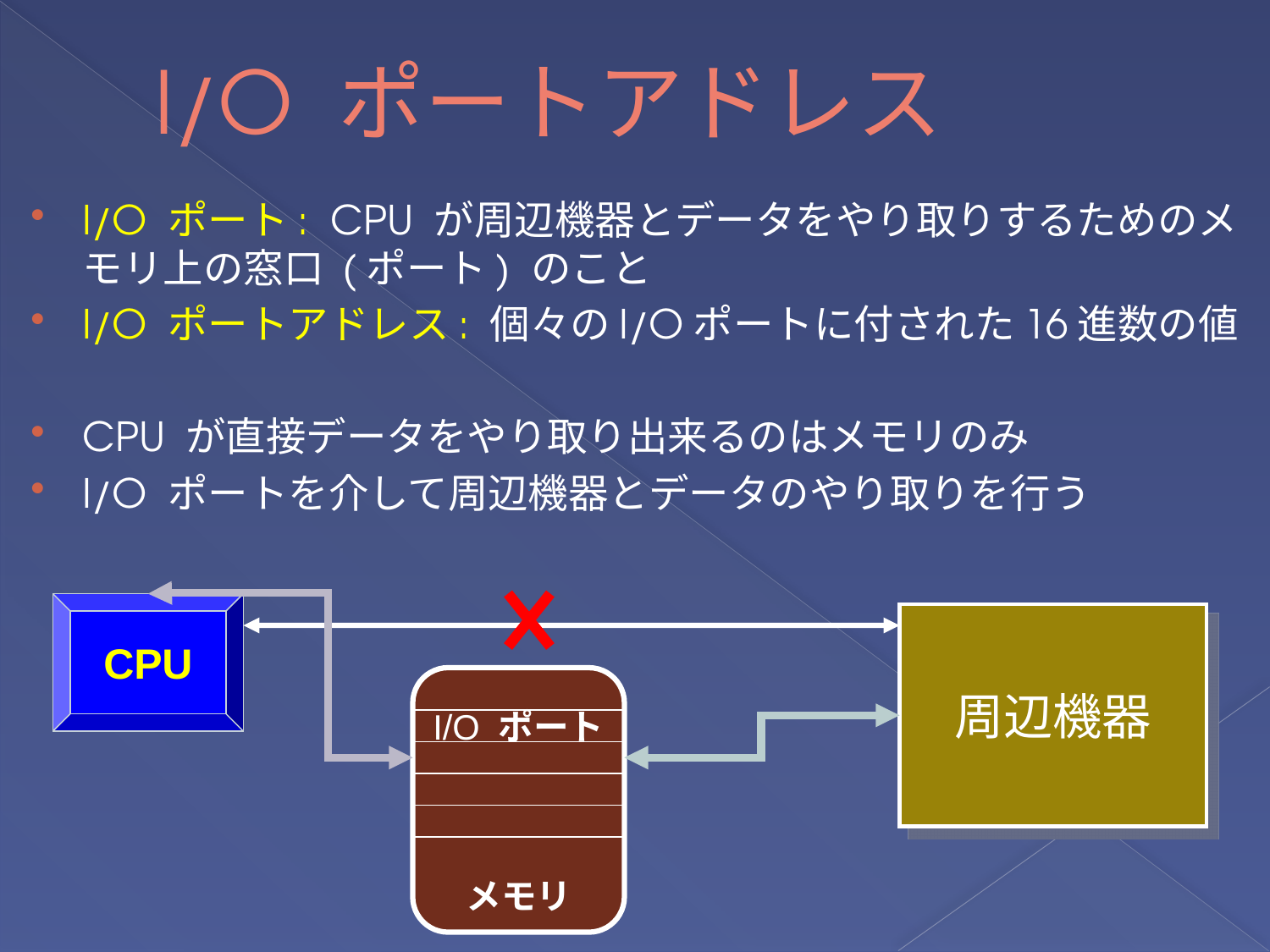

# I/O ポートアドレス
I/O ポート:  CPU が周辺機器とデータをやり取りするためのメモリ上の窓口 (ポート) のこと
I/O ポートアドレス: 個々のI/Oポートに付された16進数の値

CPU が直接データをやり取り出来るのはメモリのみ
I/O ポートを介して周辺機器とデータのやり取りを行う
CPU

周辺機器

I/O ポート

メモリ